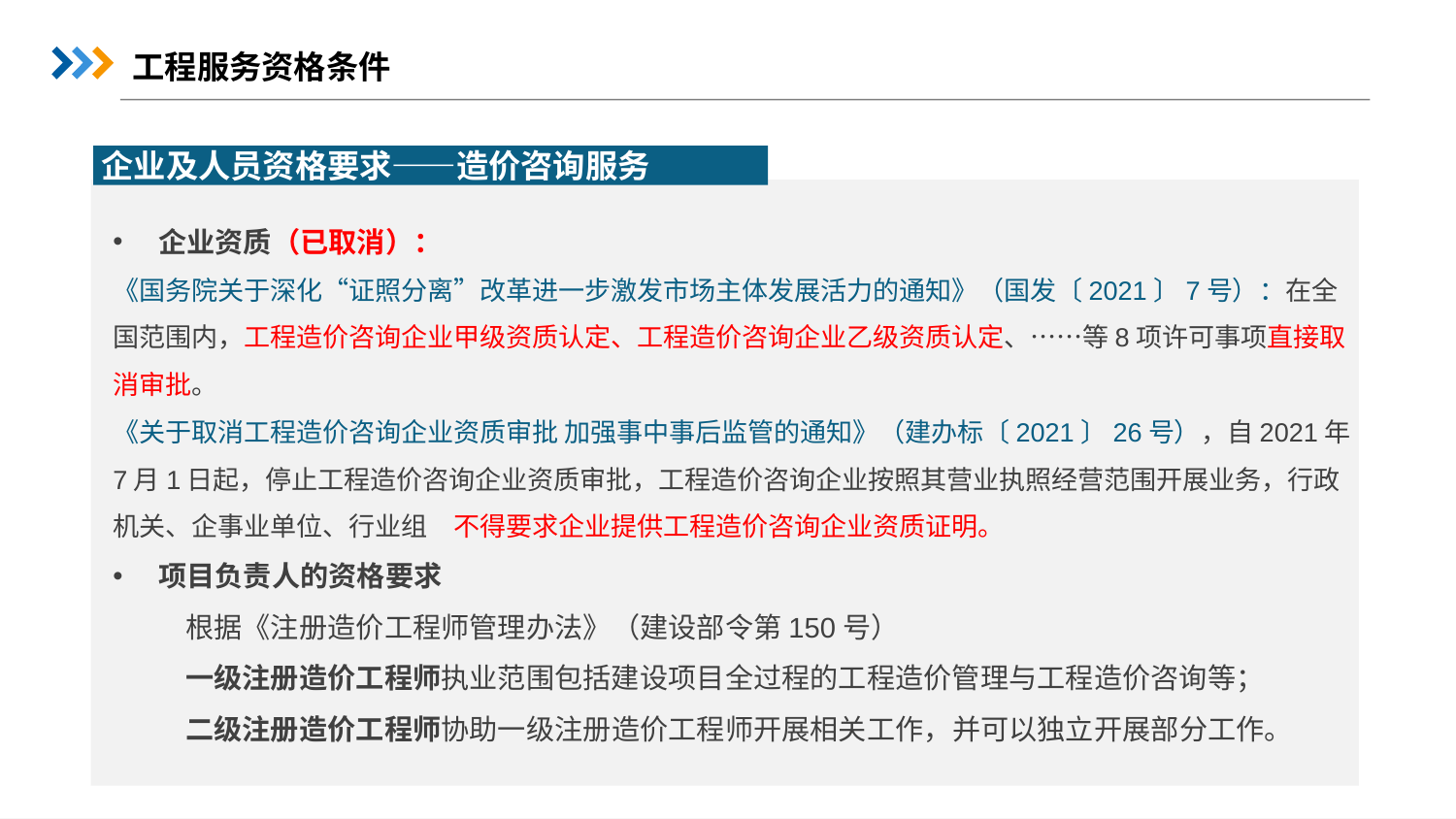

工程服务资格条件

企业及人员资格要求——造价咨询服务

企业资质（已取消）：
《国务院关于深化“证照分离”改革进一步激发市场主体发展活力的通知》（国发〔2021〕7号）：在全国范围内，工程造价咨询企业甲级资质认定、工程造价咨询企业乙级资质认定、……等8项许可事项直接取消审批。
《关于取消工程造价咨询企业资质审批 加强事中事后监管的通知》（建办标〔2021〕26号），自2021年7月1日起，停止工程造价咨询企业资质审批，工程造价咨询企业按照其营业执照经营范围开展业务，行政机关、企事业单位、行业组织不得要求企业提供工程造价咨询企业资质证明。
项目负责人的资格要求
根据《注册造价工程师管理办法》（建设部令第150号）
一级注册造价工程师执业范围包括建设项目全过程的工程造价管理与工程造价咨询等；
二级注册造价工程师协助一级注册造价工程师开展相关工作，并可以独立开展部分工作。